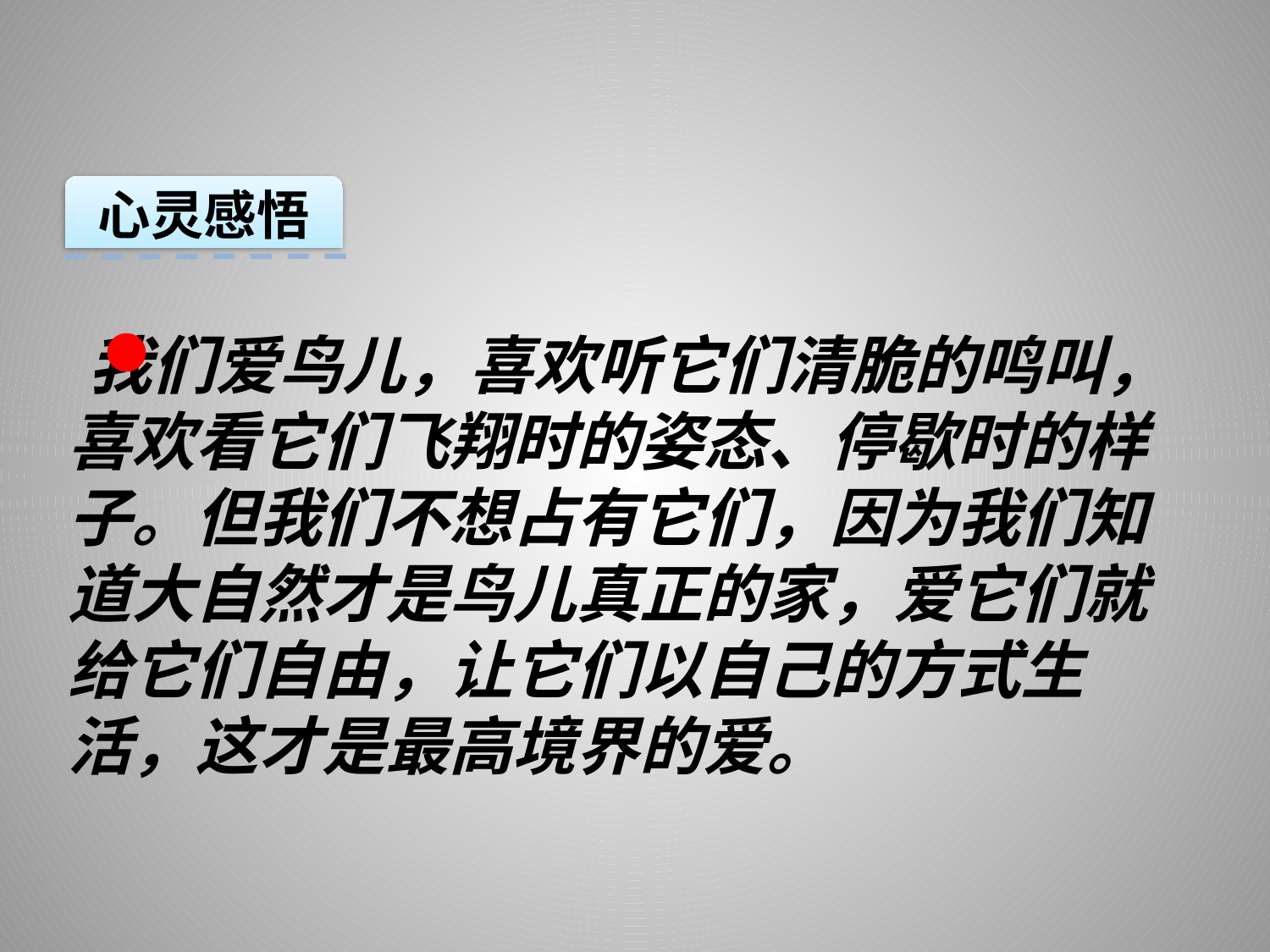

心灵感悟

       我们爱鸟儿，喜欢听它们清脆的鸣叫，喜欢看它们飞翔时的姿态、停歇时的样子。但我们不想占有它们，因为我们知道大自然才是鸟儿真正的家，爱它们就给它们自由，让它们以自己的方式生活，这才是最高境界的爱。